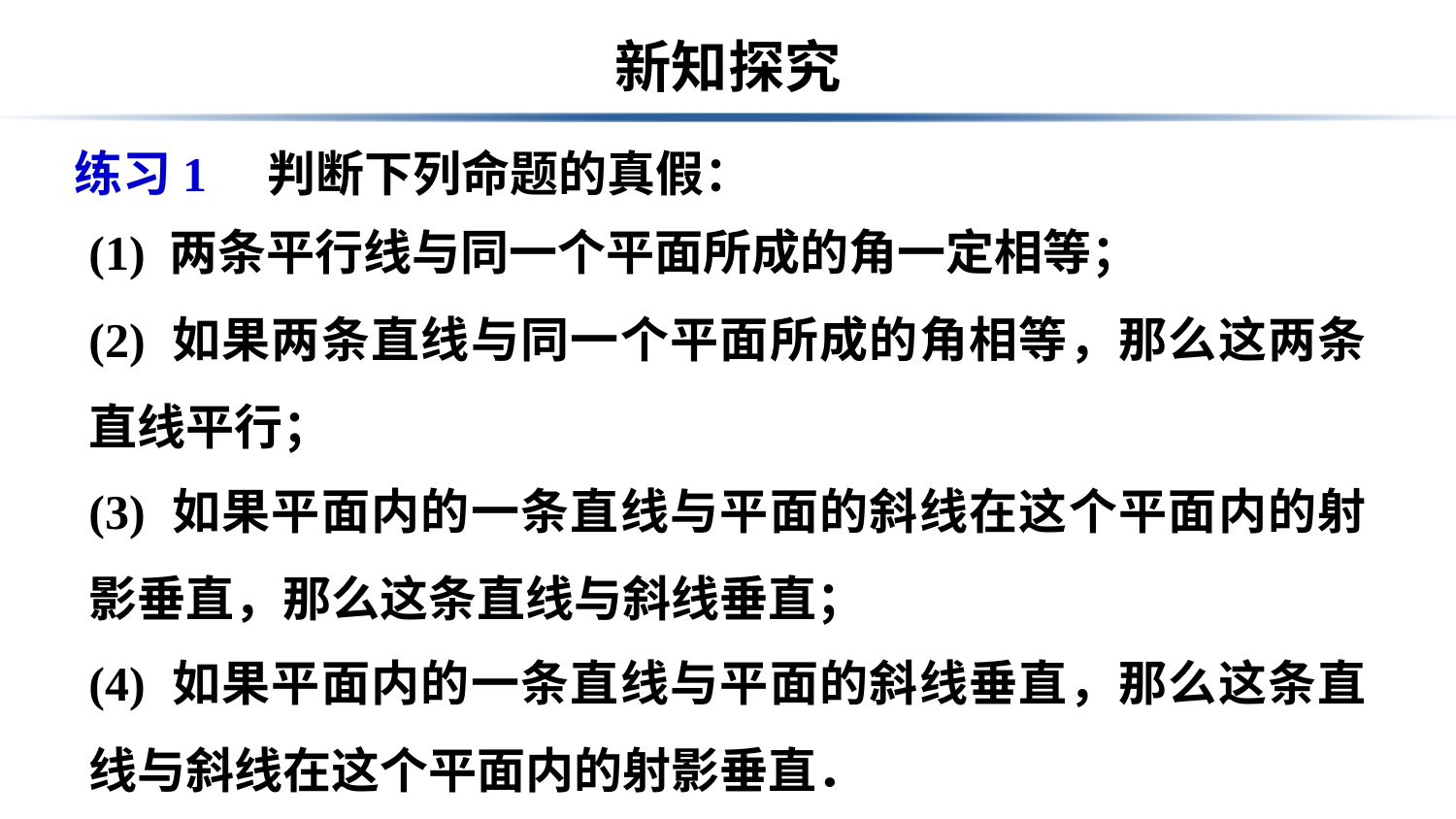

# 新知探究
练习1　判断下列命题的真假：

(1) 两条平行线与同一个平面所成的角一定相等；

(2) 如果两条直线与同一个平面所成的角相等，那么这两条直线平行；

(3) 如果平面内的一条直线与平面的斜线在这个平面内的射影垂直，那么这条直线与斜线垂直；

(4) 如果平面内的一条直线与平面的斜线垂直，那么这条直线与斜线在这个平面内的射影垂直．